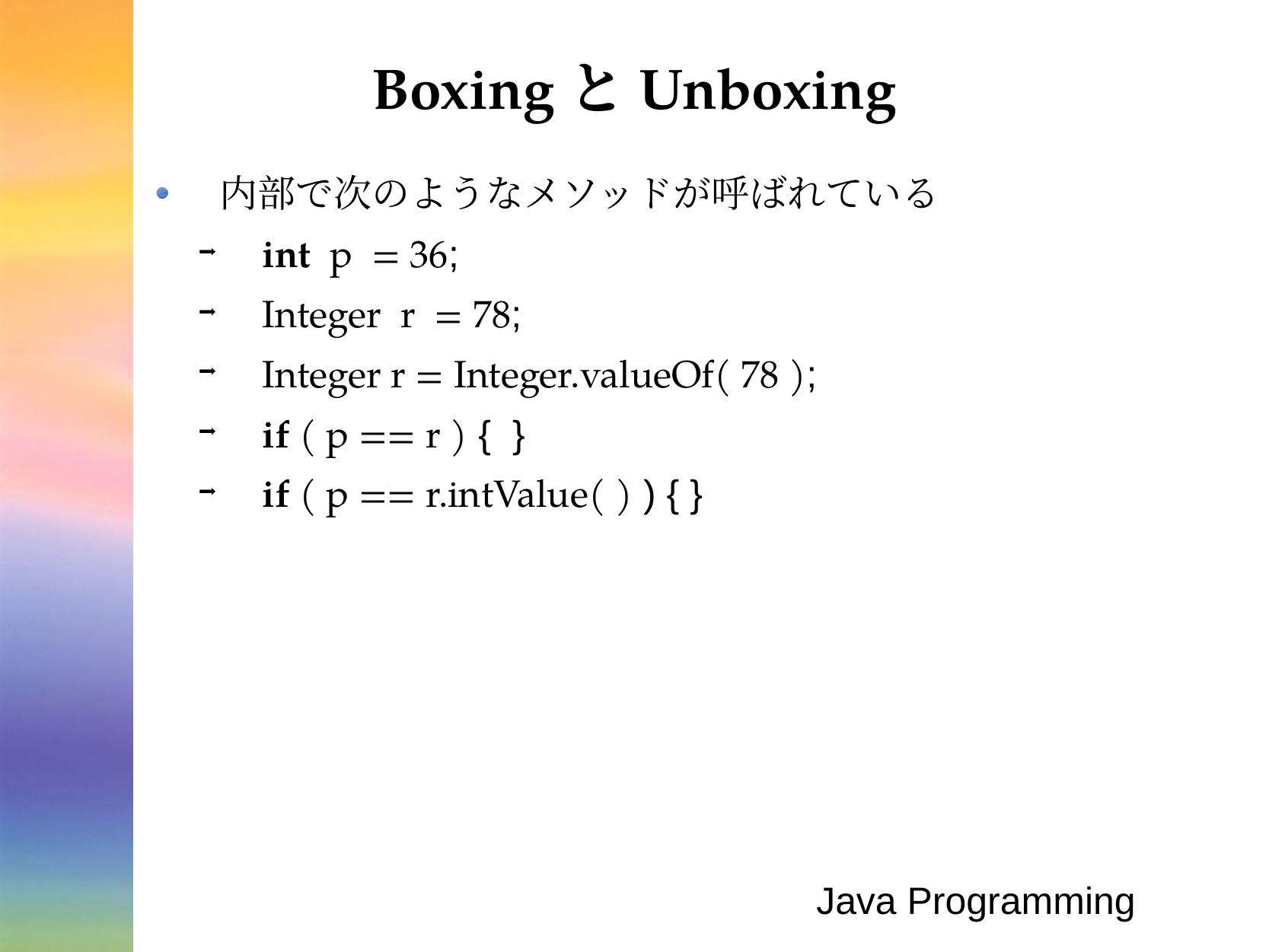

# BoxingとUnboxing
内部で次のようなメソッドが呼ばれている
int  p  = 36;
Integer  r  = 78;
Integer r = Integer.valueOf( 78 );
if ( p == r ) {  }
if ( p == r.intValue( ) ) { }